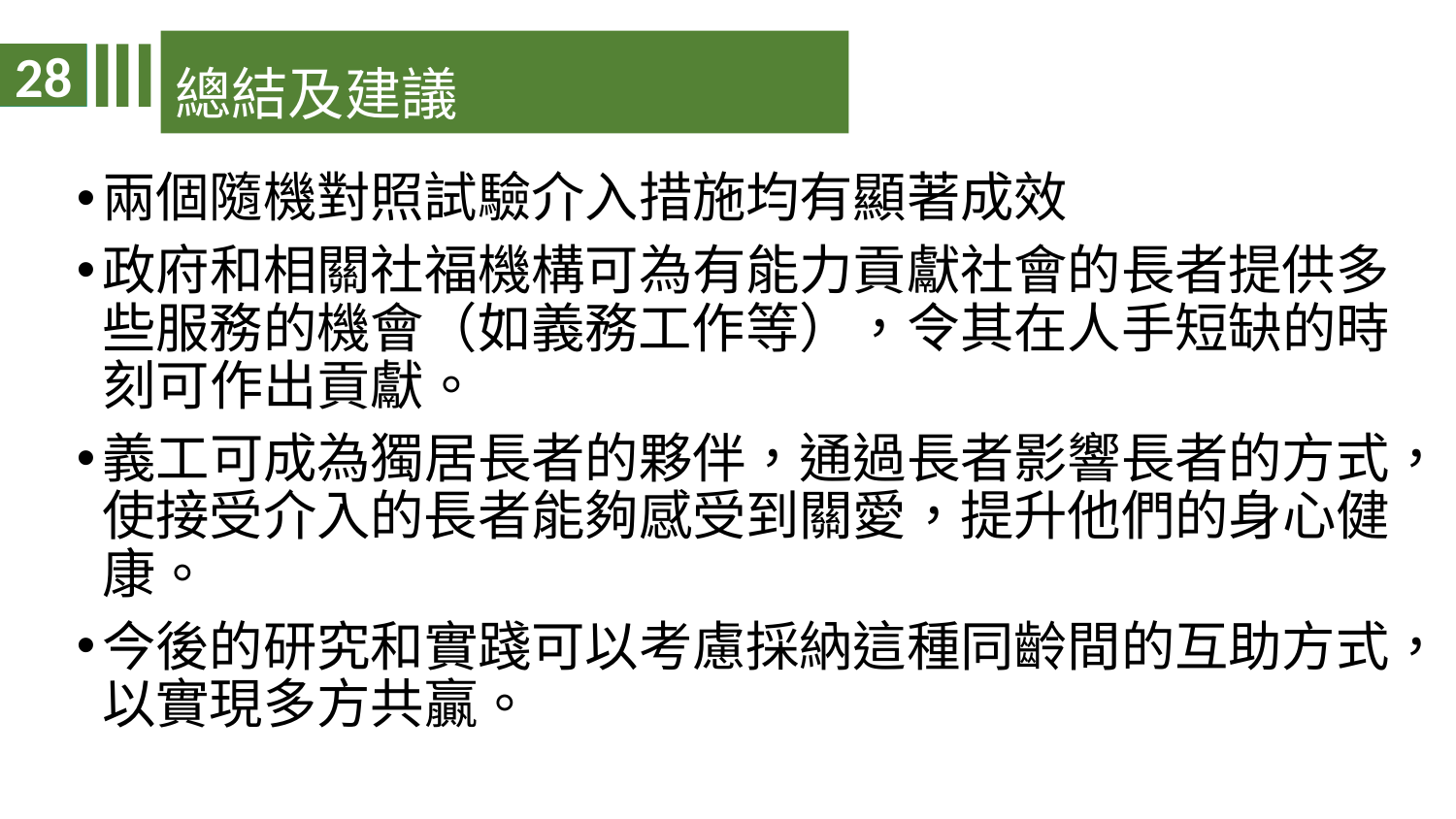

總結及建議
28

兩個隨機對照試驗介入措施均有顯著成效
政府和相關社福機構可為有能力貢獻社會的長者提供多些服務的機會（如義務工作等），令其在人手短缺的時刻可作出貢獻。
義工可成為獨居長者的夥伴，通過長者影響長者的方式，使接受介入的長者能夠感受到關愛，提升他們的身心健康。
今後的研究和實踐可以考慮採納這種同齡間的互助方式，以實現多方共贏。